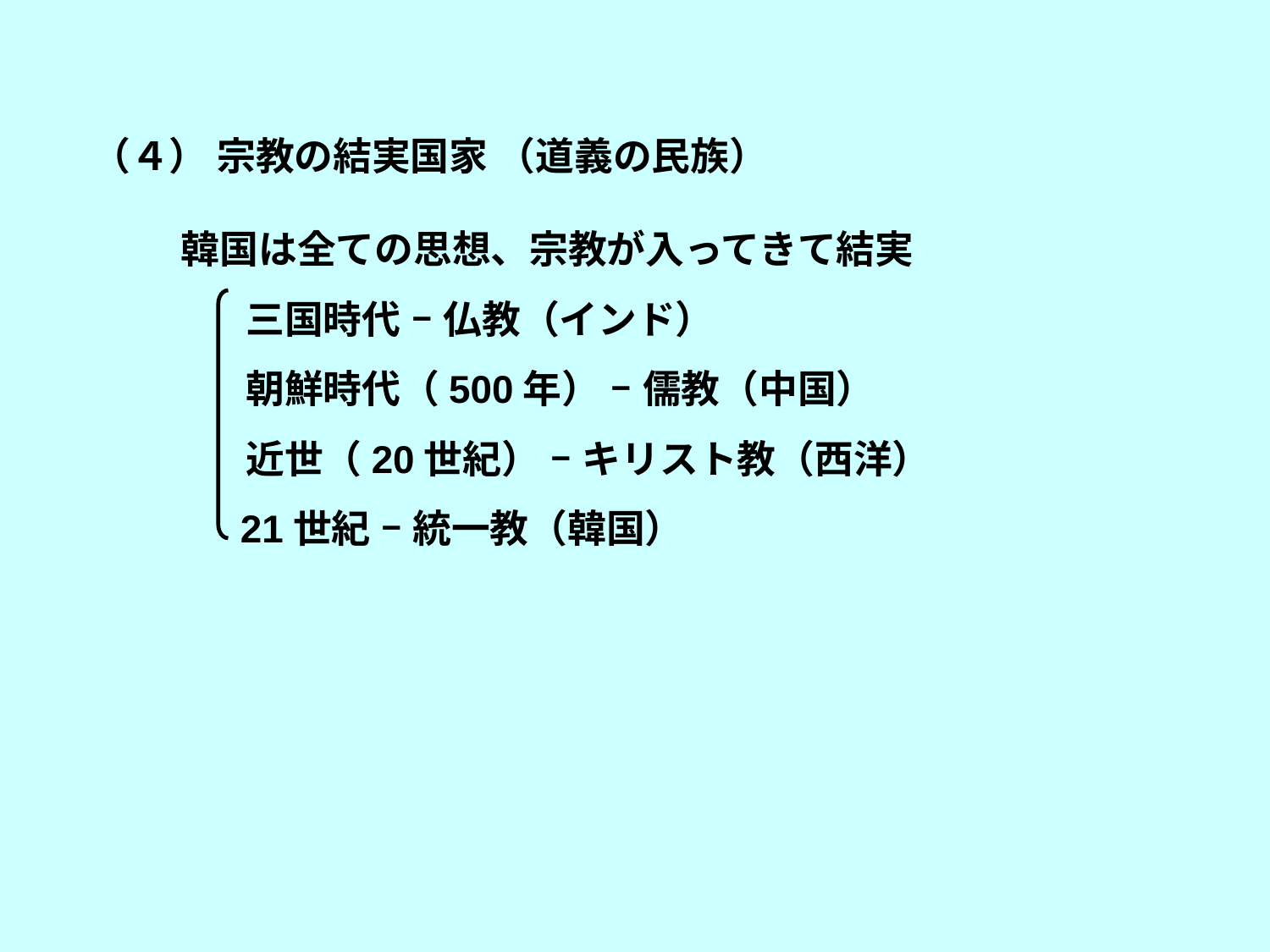

（４） 宗教の結実国家 （道義の民族）
         韓国は全ての思想、宗教が入ってきて結実
  三国時代 – 仏教（インド）
  朝鮮時代（500年） – 儒教（中国）
  近世（20世紀） – キリスト教（西洋）
  21世紀 – 統一教（韓国）